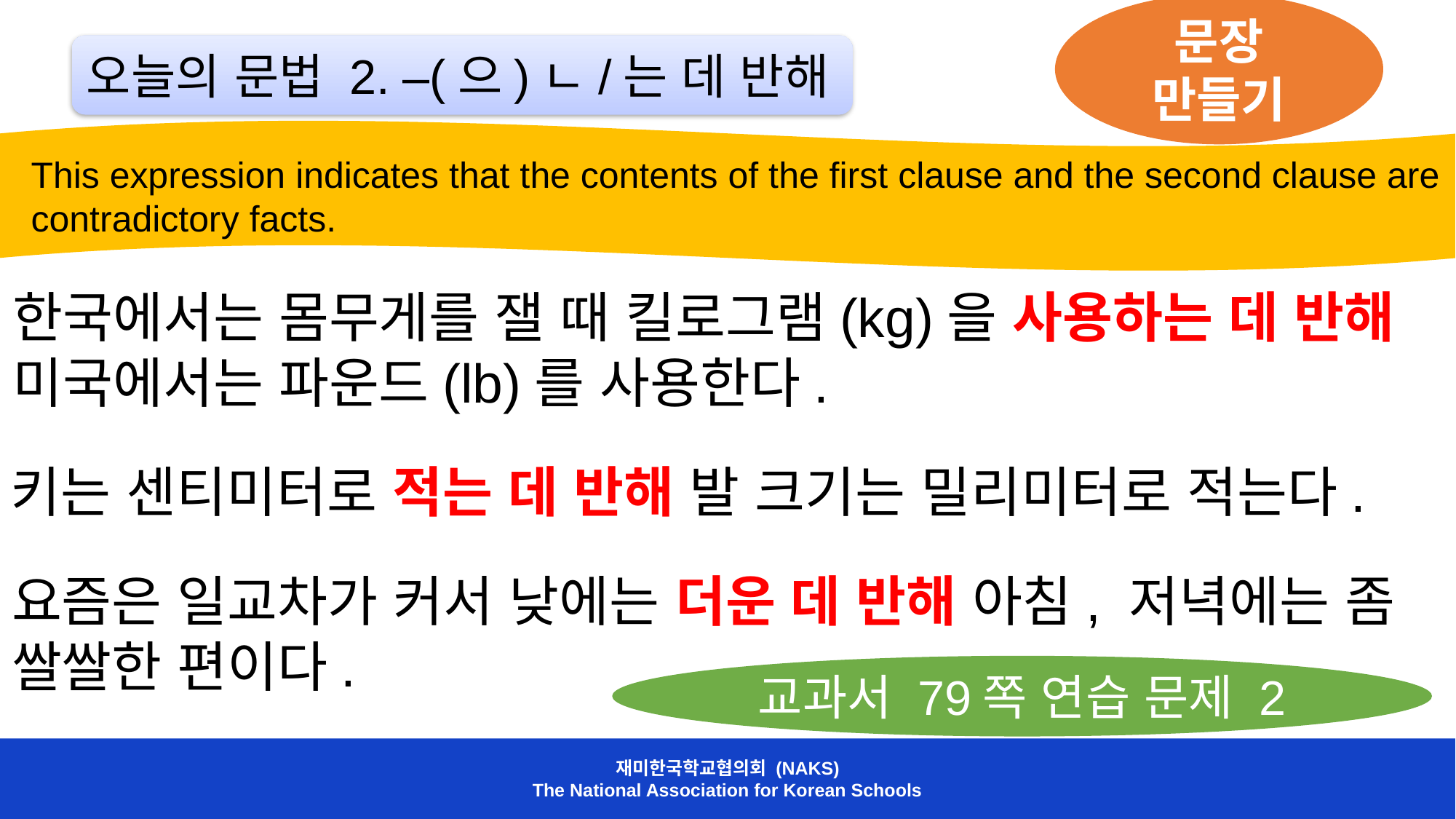

문장 만들기
오늘의 문법 2. –(으)ㄴ/는 데 반해
  This expression indicates that the contents of the first clause and the second clause are
  contradictory facts.
한국에서는 몸무게를 잴 때 킬로그램(kg)을 사용하는 데 반해 미국에서는 파운드(lb)를 사용한다.
키는 센티미터로 적는 데 반해 발 크기는 밀리미터로 적는다.
요즘은 일교차가 커서 낮에는 더운 데 반해 아침, 저녁에는 좀 쌀쌀한 편이다.
교과서 79쪽 연습 문제 2
재미한국학교협의회 (NAKS)
The National Association for Korean Schools